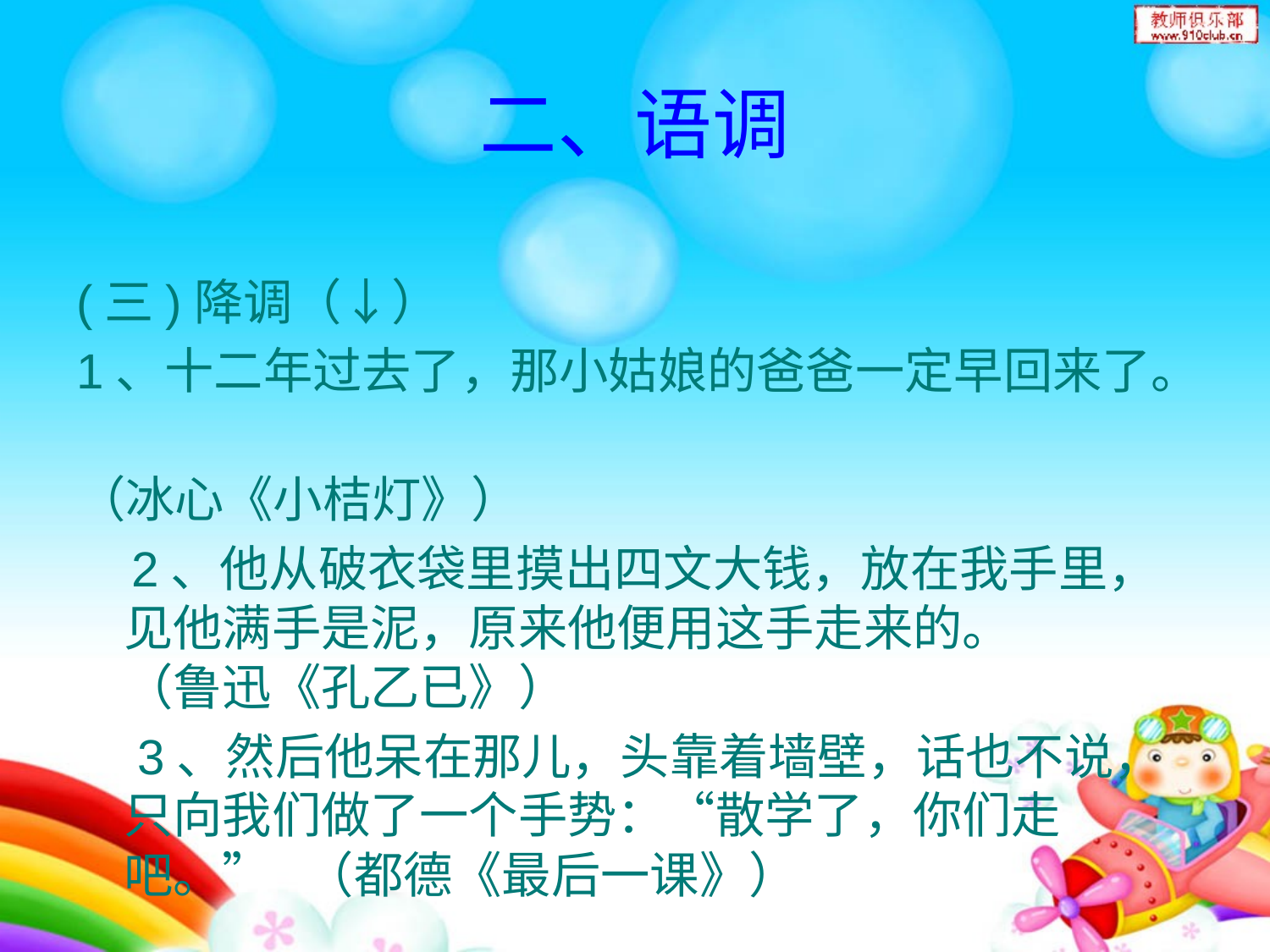

# 二、语调
(三)降调（↓）
1、十二年过去了，那小姑娘的爸爸一定早回来了。
（冰心《小桔灯》）
    2、他从破衣袋里摸出四文大钱，放在我手里，见他满手是泥，原来他便用这手走来的。        （鲁迅《孔乙已》）
　3、然后他呆在那儿，头靠着墙壁，话也不说，只向我们做了一个手势：“散学了，你们走吧。”   （都德《最后一课》）